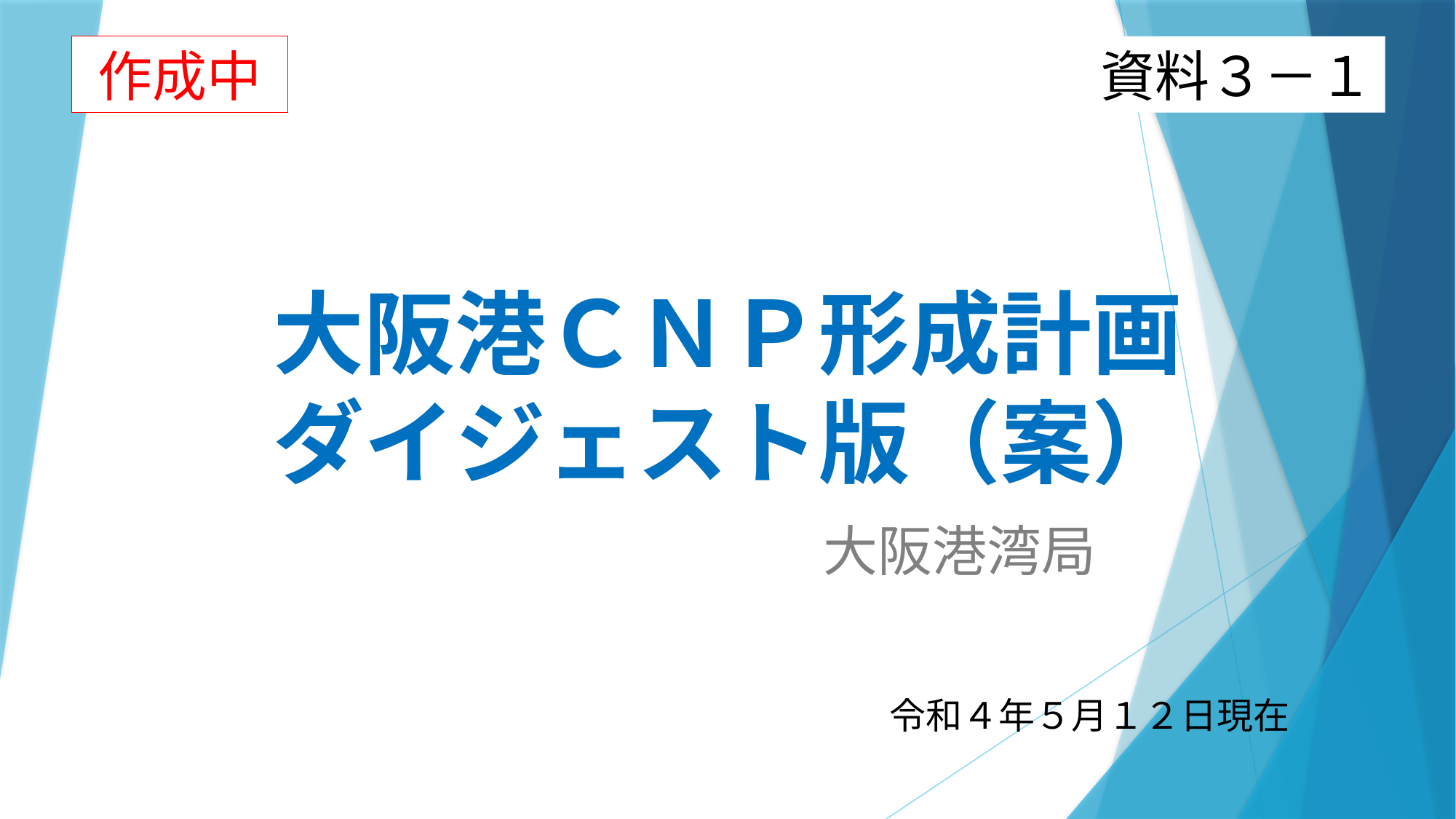

作成中
資料３－１
# 大阪港ＣＮＰ形成計画 ダイジェスト版（案）
大阪港湾局
令和４年５月１２日現在